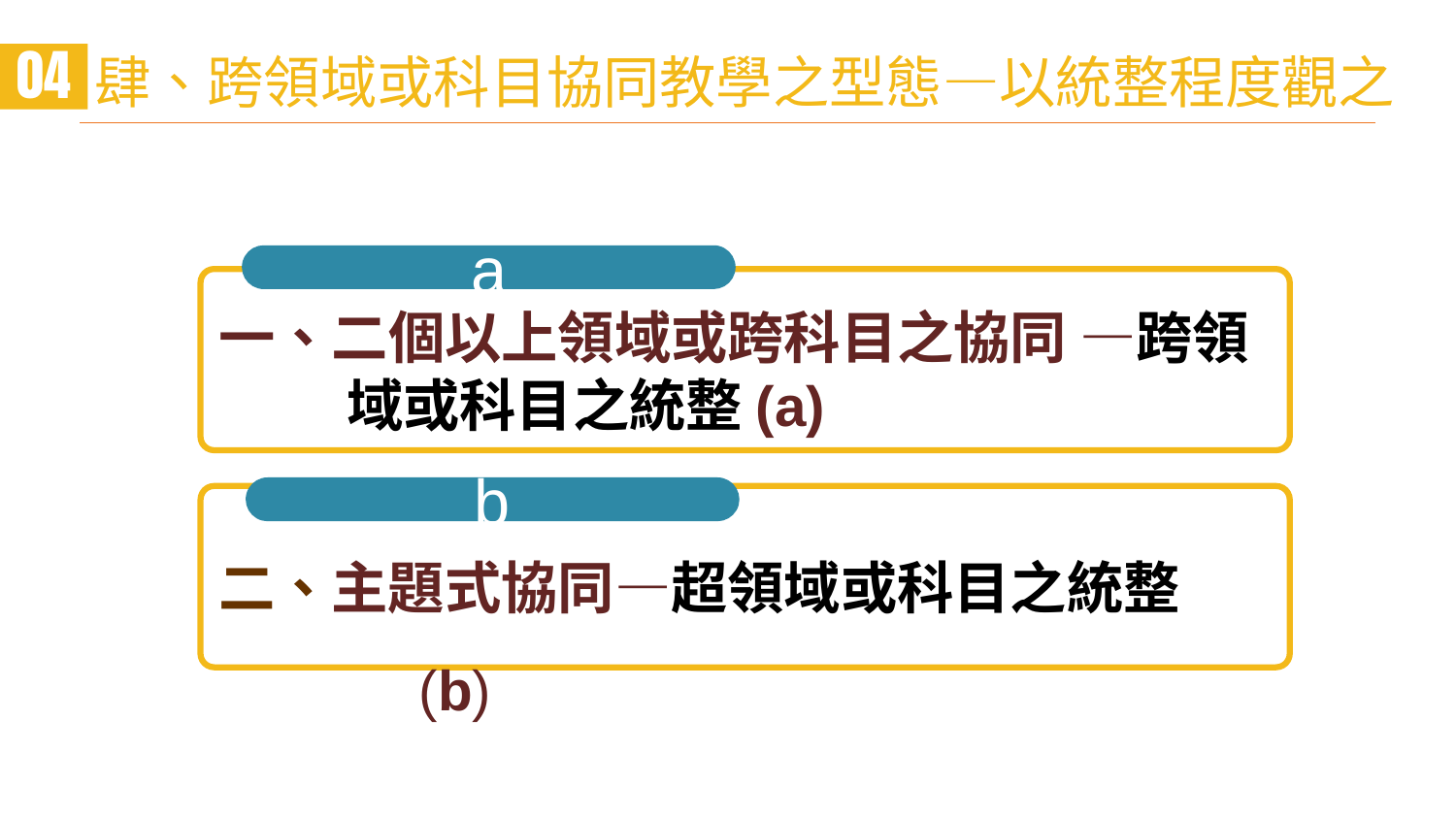

肆、跨領域或科目協同教學之型態—以統整程度觀之
04
a
一、二個以上領域或跨科目之協同 —跨領域或科目之統整(a)
二、主題式協同—超領域或科目之統整 (b)
b